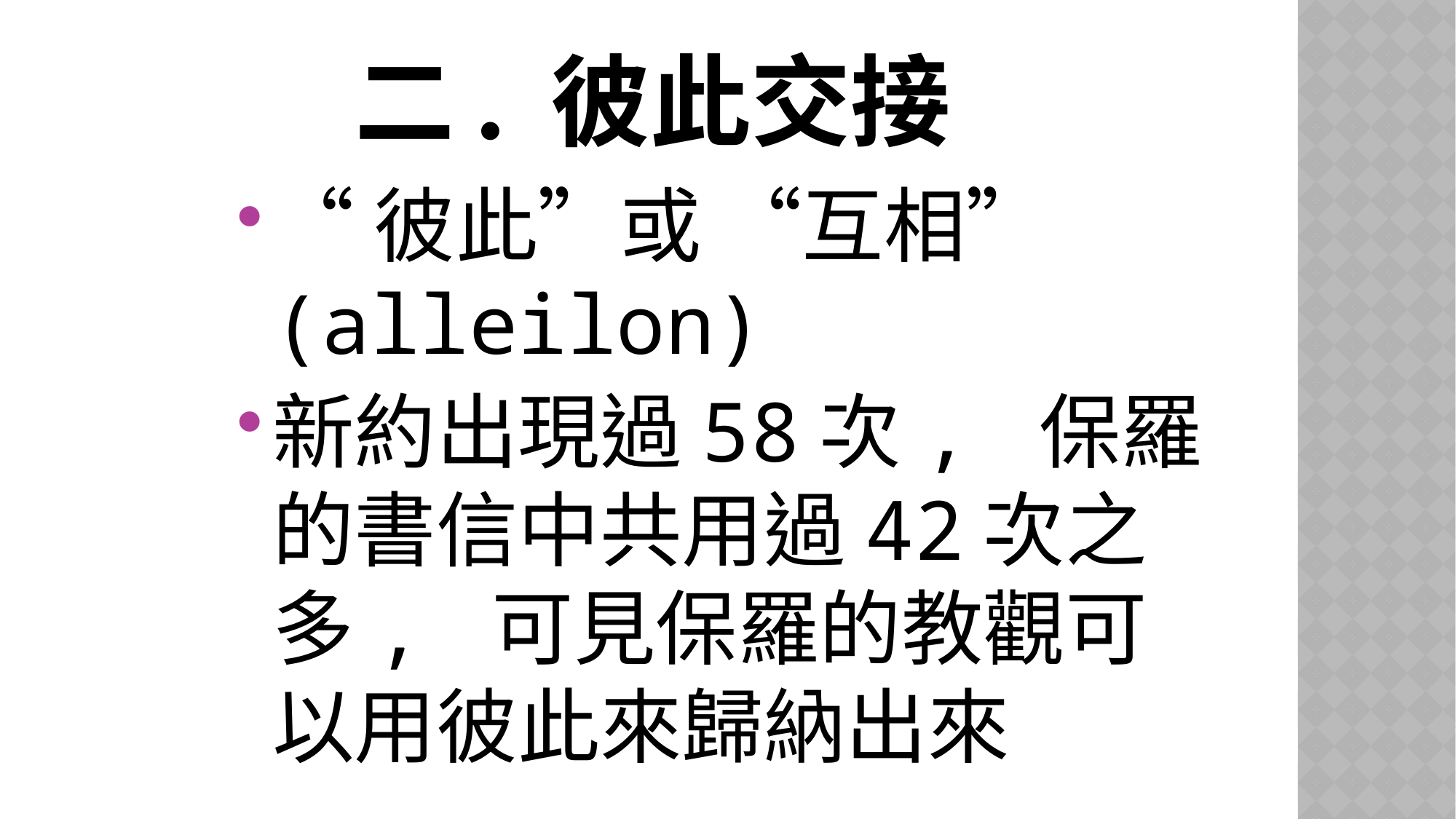

# 二. 彼此交接
“彼此”或 “互相” (alleilon)
新約出現過58次, 保羅的書信中共用過42次之多, 可見保羅的教觀可以用彼此來歸納出來